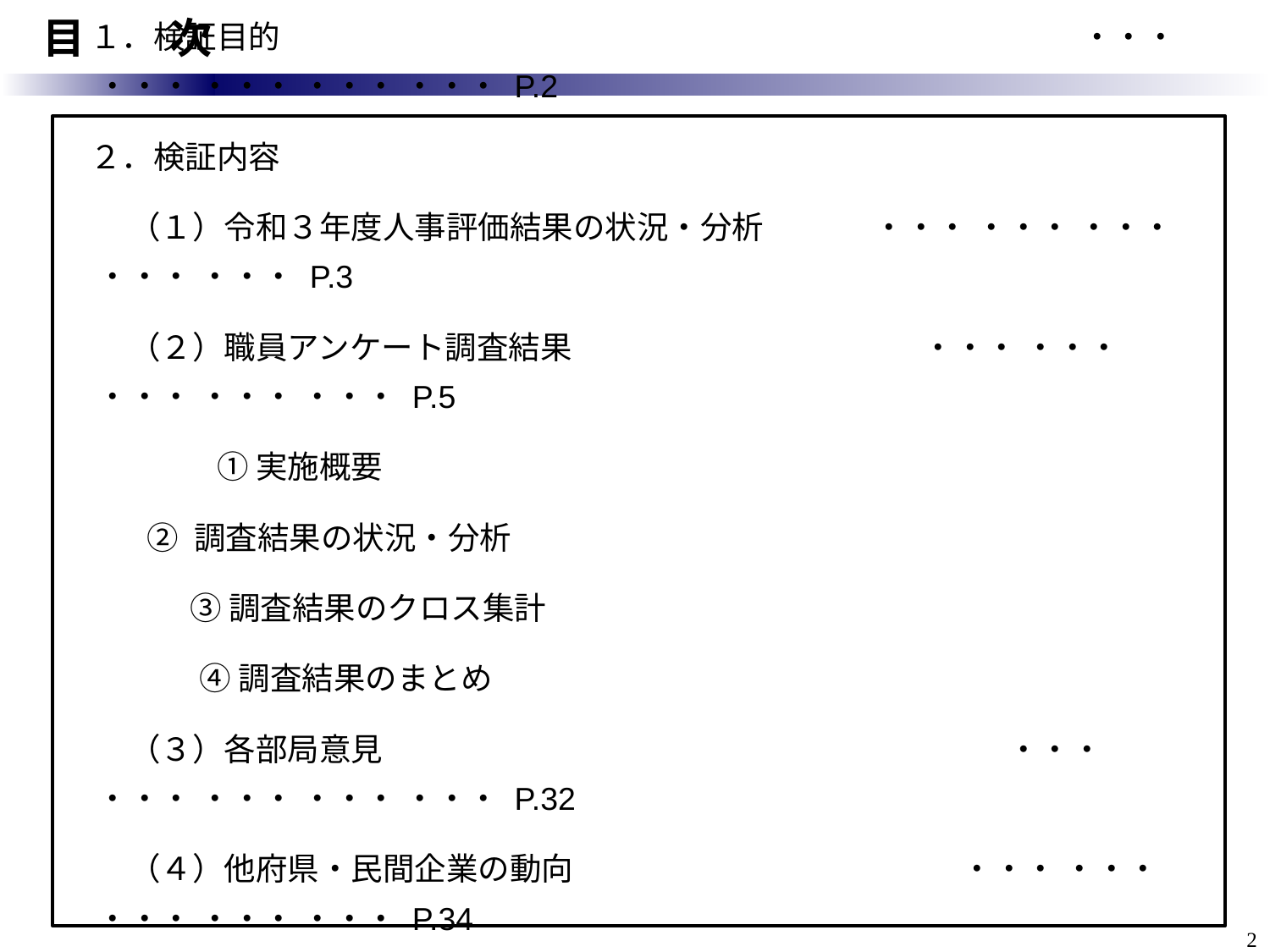

目　　次

１．検証目的　　　　　　　　　　　　　　　　　　　　　　　　　 ・・・ ・・・ ・・・ ・・・ ・・・ P.2
２．検証内容
　 （１）令和３年度人事評価結果の状況・分析　 　　 ・・・ ・・・ ・・・ ・・・ ・・・ P.3
　 （２）職員アンケート調査結果　　     　　　　　　  　  ・・・ ・・・ ・・・ ・・・ ・・・ P.5
　　　　① 実施概要
        ② 調査結果の状況・分析
   　　 ③ 調査結果のクロス集計
　 　　 ④ 調査結果のまとめ
　 （３）各部局意見　 　　　 　　　　　　　　　　　　　　　 ・・・ ・・・ ・・・ ・・・ ・・・ P.32
　 （４）他府県・民間企業の動向　　　　　　　　　　　 　・・・ ・・・ ・・・ ・・・ ・・・ P.34
３.　総括　　　　　 　　　　　　　　　 　　　　　　　　　　　　  ・・・ ・・・ ・・・ ・・・ ・・・ P.36

2